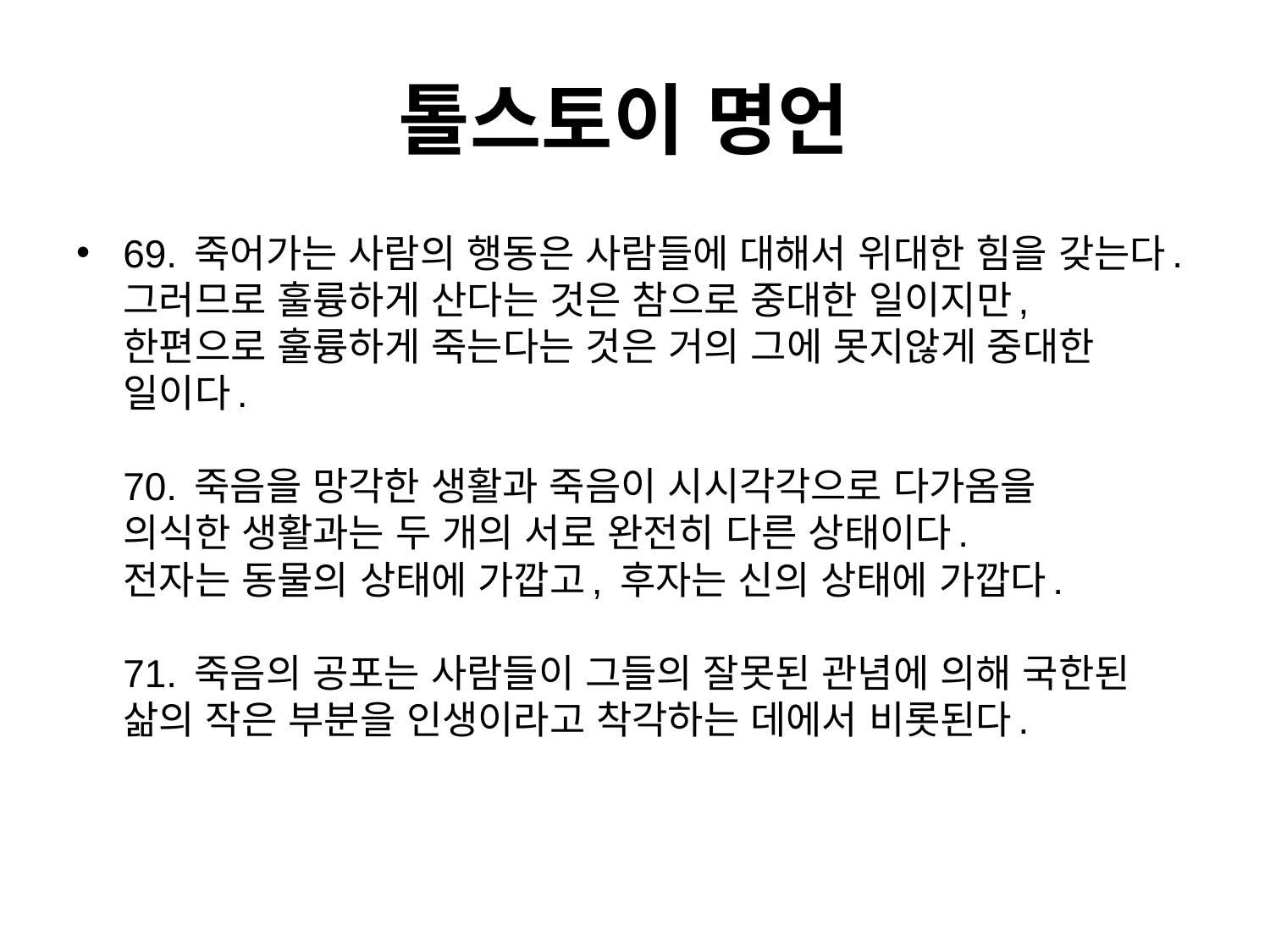

# 톨스토이 명언
69. 죽어가는 사람의 행동은 사람들에 대해서 위대한 힘을 갖는다.
그러므로 훌륭하게 산다는 것은 참으로 중대한 일이지만,
한편으로 훌륭하게 죽는다는 것은 거의 그에 못지않게 중대한 일이다.
70. 죽음을 망각한 생활과 죽음이 시시각각으로 다가옴을
의식한 생활과는 두 개의 서로 완전히 다른 상태이다.
전자는 동물의 상태에 가깝고, 후자는 신의 상태에 가깝다.
71. 죽음의 공포는 사람들이 그들의 잘못된 관념에 의해 국한된
삶의 작은 부분을 인생이라고 착각하는 데에서 비롯된다.